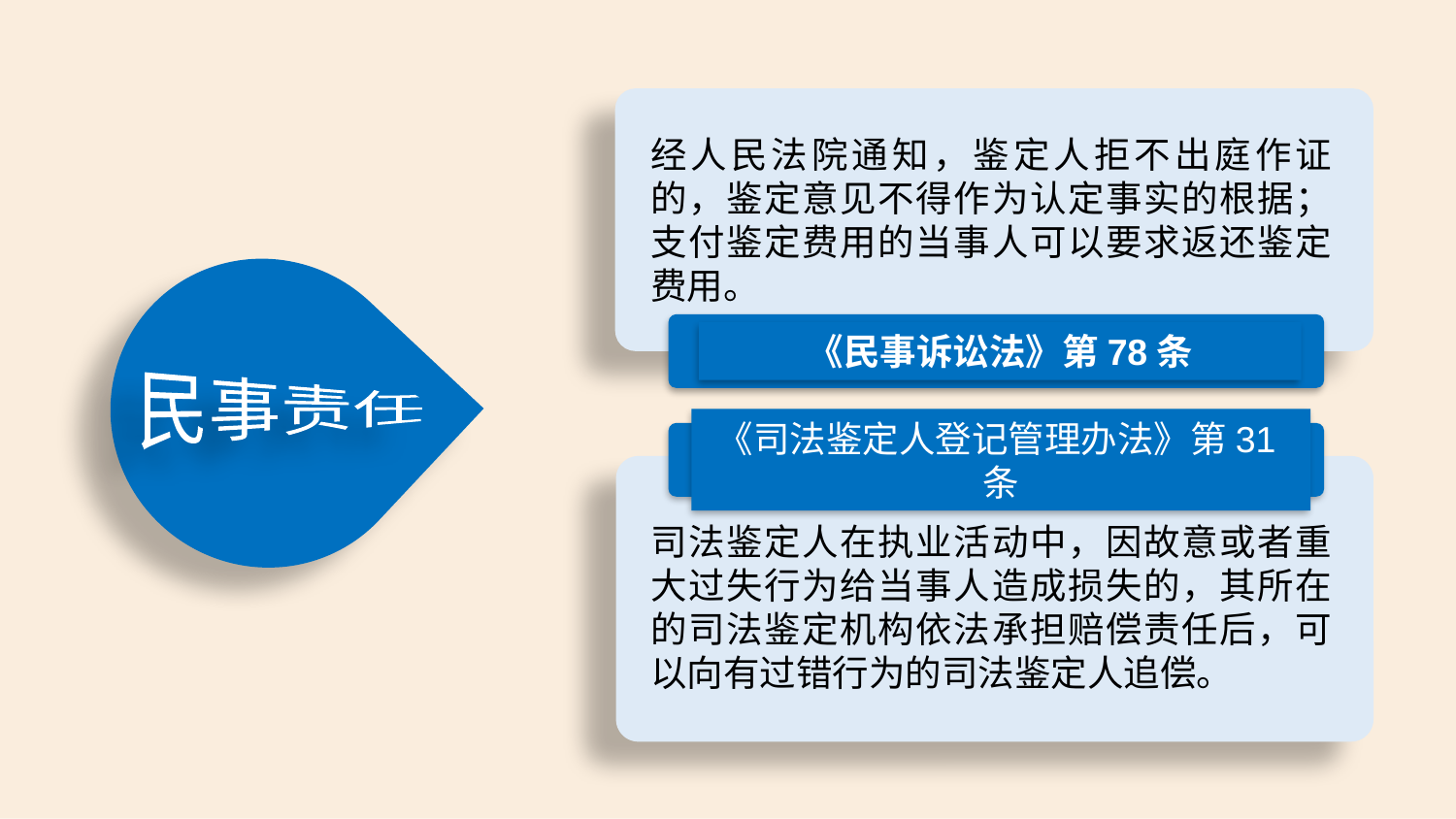

经人民法院通知，鉴定人拒不出庭作证的，鉴定意见不得作为认定事实的根据；支付鉴定费用的当事人可以要求返还鉴定费用。

民事责任

《民事诉讼法》第78条

《司法鉴定人登记管理办法》第31条

司法鉴定人在执业活动中，因故意或者重大过失行为给当事人造成损失的，其所在的司法鉴定机构依法承担赔偿责任后，可以向有过错行为的司法鉴定人追偿。